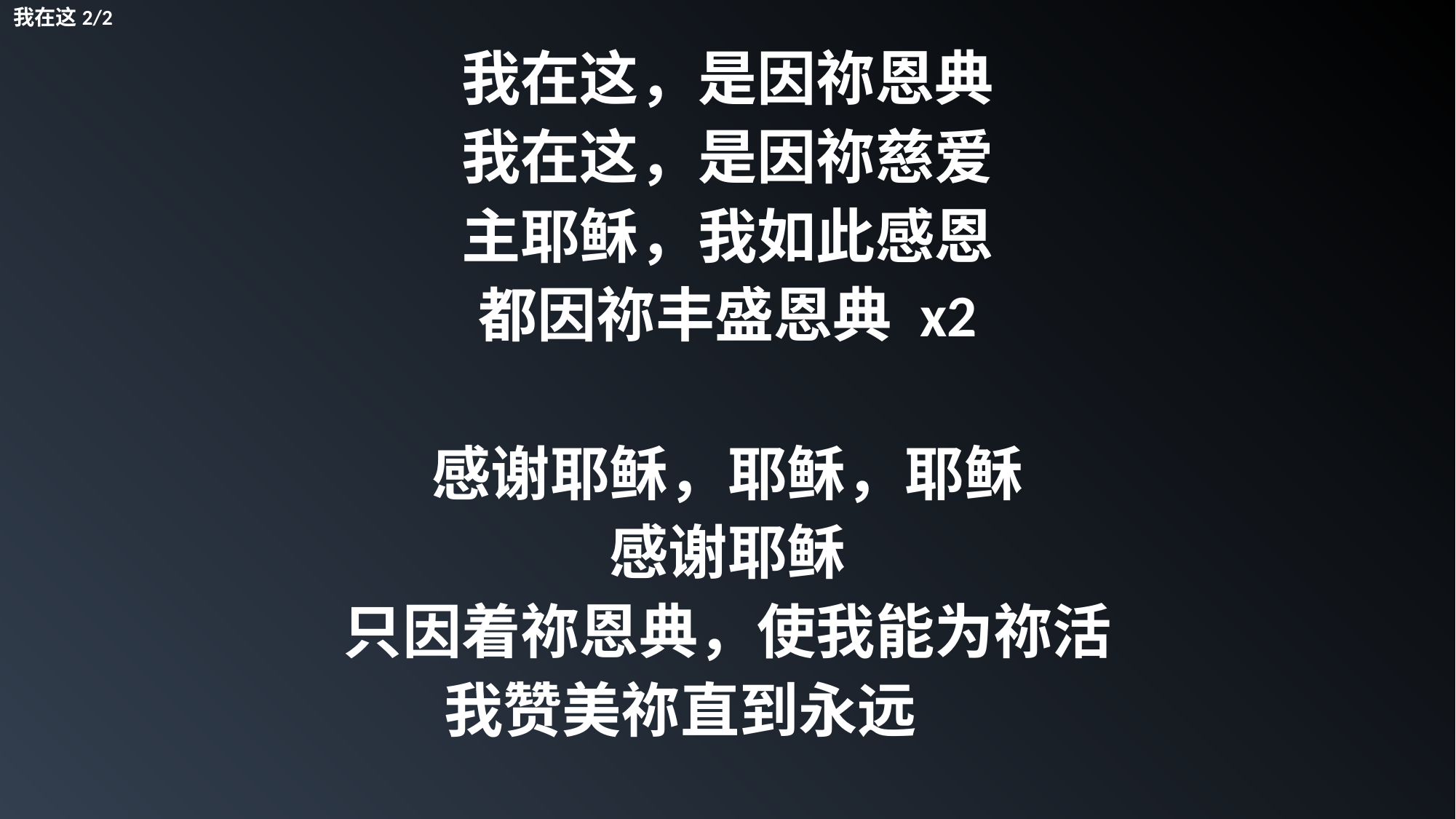

我在这2/2
我在这，是因祢恩典
我在这，是因祢慈爱
主耶稣，我如此感恩
都因祢丰盛恩典 x2

感谢耶稣，耶稣，耶稣
感谢耶稣
只因着祢恩典，使我能为祢活
我赞美祢直到永远